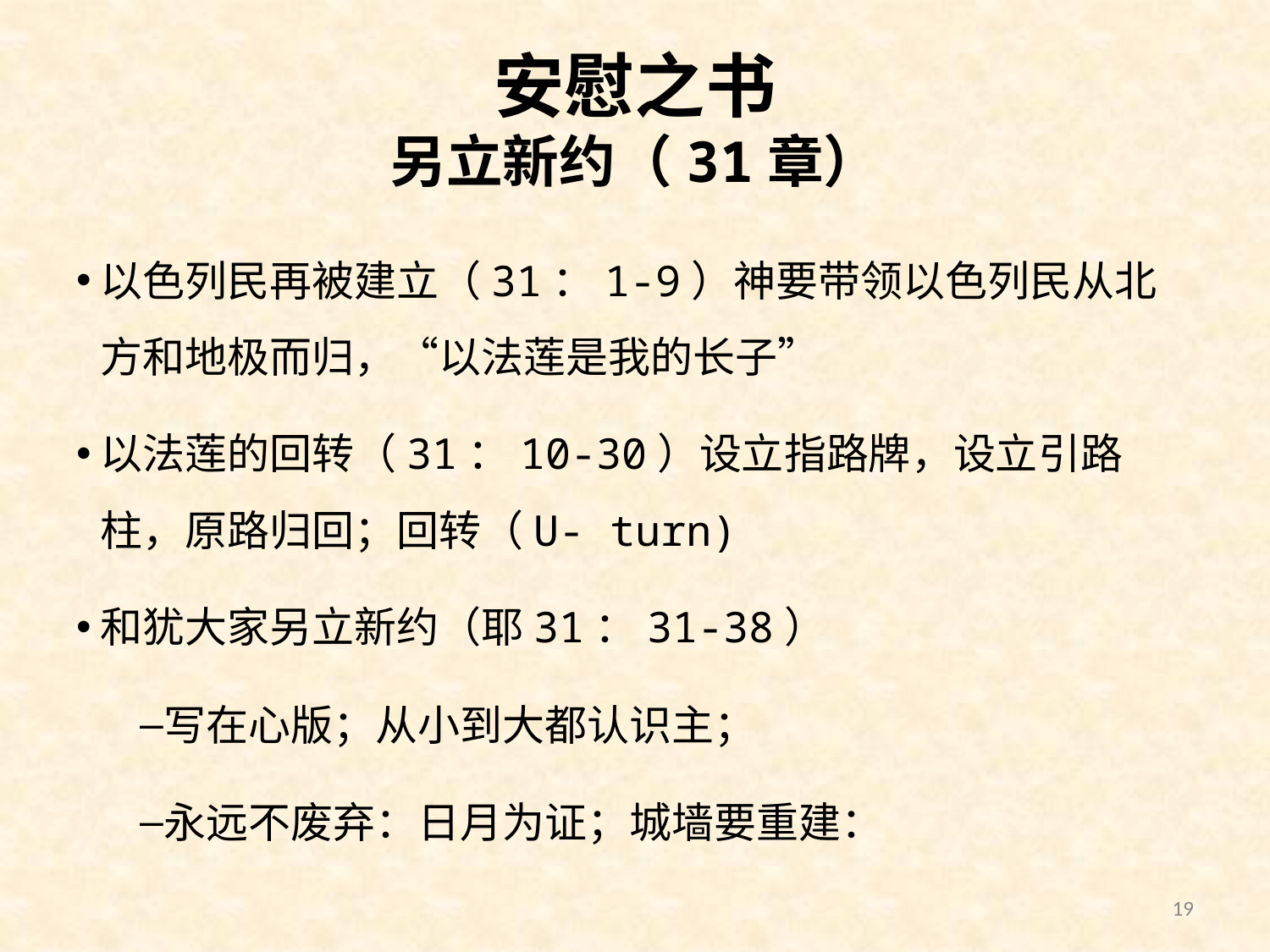

# 安慰之书 另立新约（31章）
以色列民再被建立（31：1-9）神要带领以色列民从北方和地极而归，“以法莲是我的长子”
以法莲的回转（31：10-30）设立指路牌，设立引路柱，原路归回；回转（U- turn)
和犹大家另立新约（耶31：31-38）
写在心版；从小到大都认识主；
永远不废弃：日月为证；城墙要重建：

19